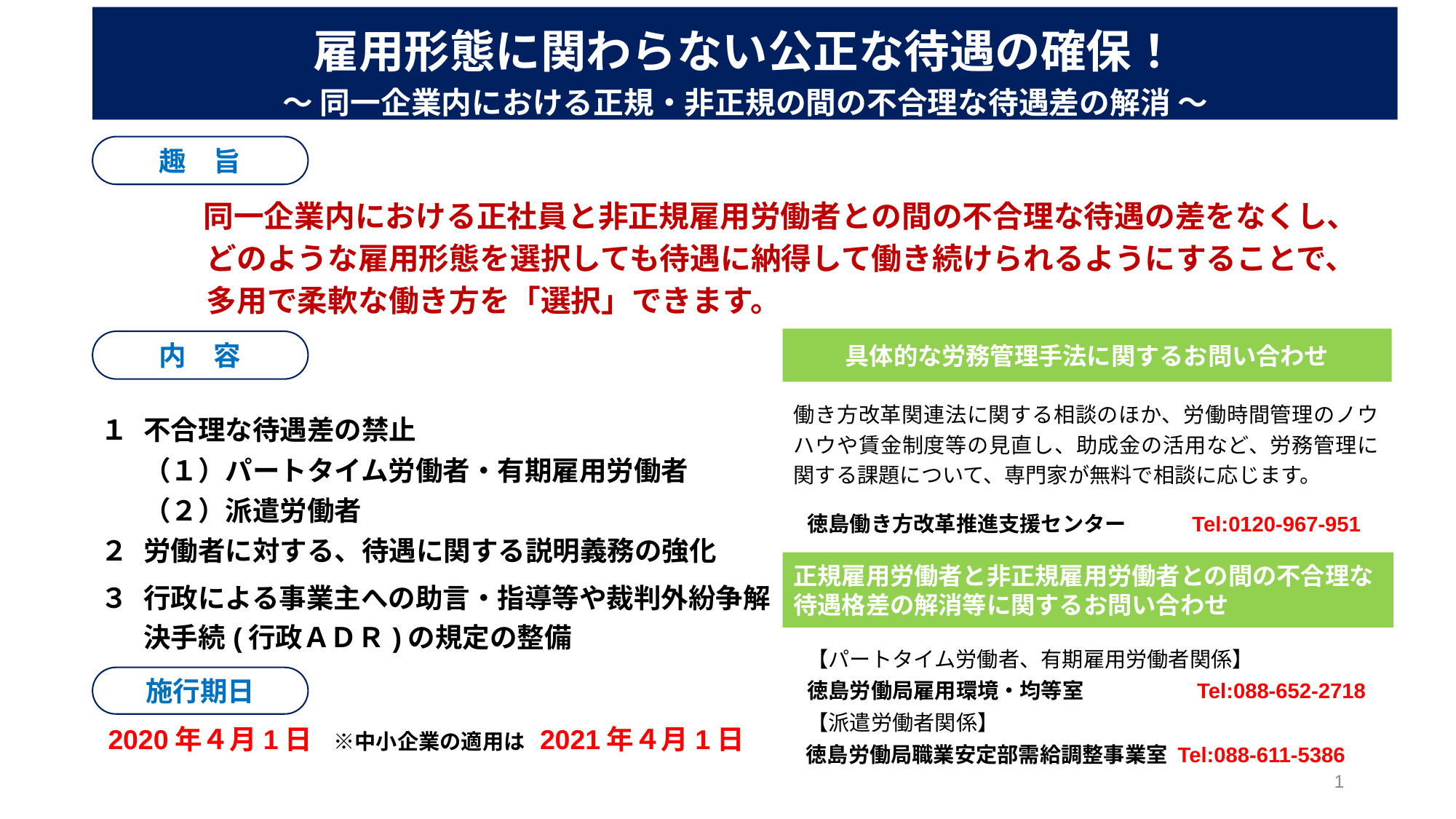

雇用形態に関わらない公正な待遇の確保！
～ 同一企業内における正規・非正規の間の不合理な待遇差の解消 ～
趣　旨
　同一企業内における正社員と非正規雇用労働者との間の不合理な待遇の差をなくし、
　どのような雇用形態を選択しても待遇に納得して働き続けられるようにすることで、
　多用で柔軟な働き方を「選択」できます。
具体的な労務管理手法に関するお問い合わせ
内　容
具体的な労務管理の手法に関するお問

働き方改革関連法に関する相談のほか、労働時間管理のノウハウや賃金制度等の見直し、助成金の活用など、労務管理に関する課題について、専門家が無料で相談に応じます。

徳島働き方改革推進支援センター       　 Tel:0120-967-951

　 　　　　　　　　　　　　　　　　　　時間外労働の上限規制や年次有給休暇など労働基準法、労働安全衛生法の改正に関するお問い合わせ
【パートタイム労働者、有期雇用労働者関係】
徳島労働局雇用環境・均等室　　        　 Tel:088-652-2718
【派遣労働者関係】
徳島労働局職業安定部需給調整事業室 Tel:088-611-5386

| １ | 不合理な待遇差の禁止 |  |
| --- | --- | --- |
|  | （１）パートタイム労働者・有期雇用労働者 |  |
|  | （２）派遣労働者 |  |
| ２ | 労働者に対する、待遇に関する説明義務の強化 |  |
| ３ | 行政による事業主への助言・指導等や裁判外紛争解決手続(行政ＡＤＲ)の規定の整備 |  |
|  |  |  |
|  |  |  |
正規雇用労働者と非正規雇用労働者との間の不合理な待遇格差の解消等に関するお問い合わせ
施行期日
2020年４月1日　※中小企業の適用は  2021年４月1日
1